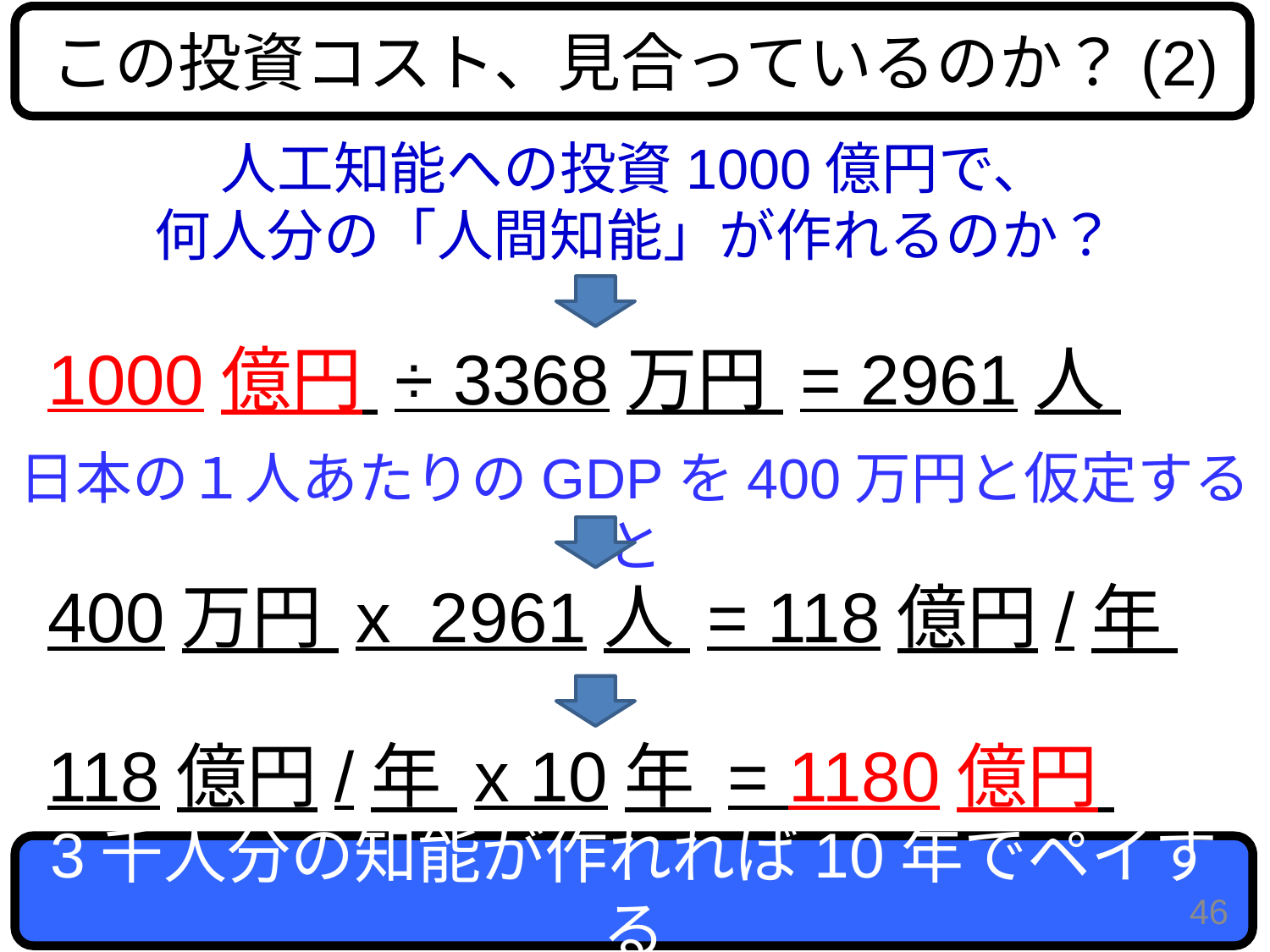

この投資コスト、見合っているのか？(2)
人工知能への投資1000億円で、
何人分の「人間知能」が作れるのか？

1000億円 ÷ 3368万円 = 2961人
日本の１人あたりのGDPを400万円と仮定すると

400万円 x  2961人 = 118億円/年

118億円/年 x 10年 = 1180億円
3千人分の知能が作れれば10年でペイする
46